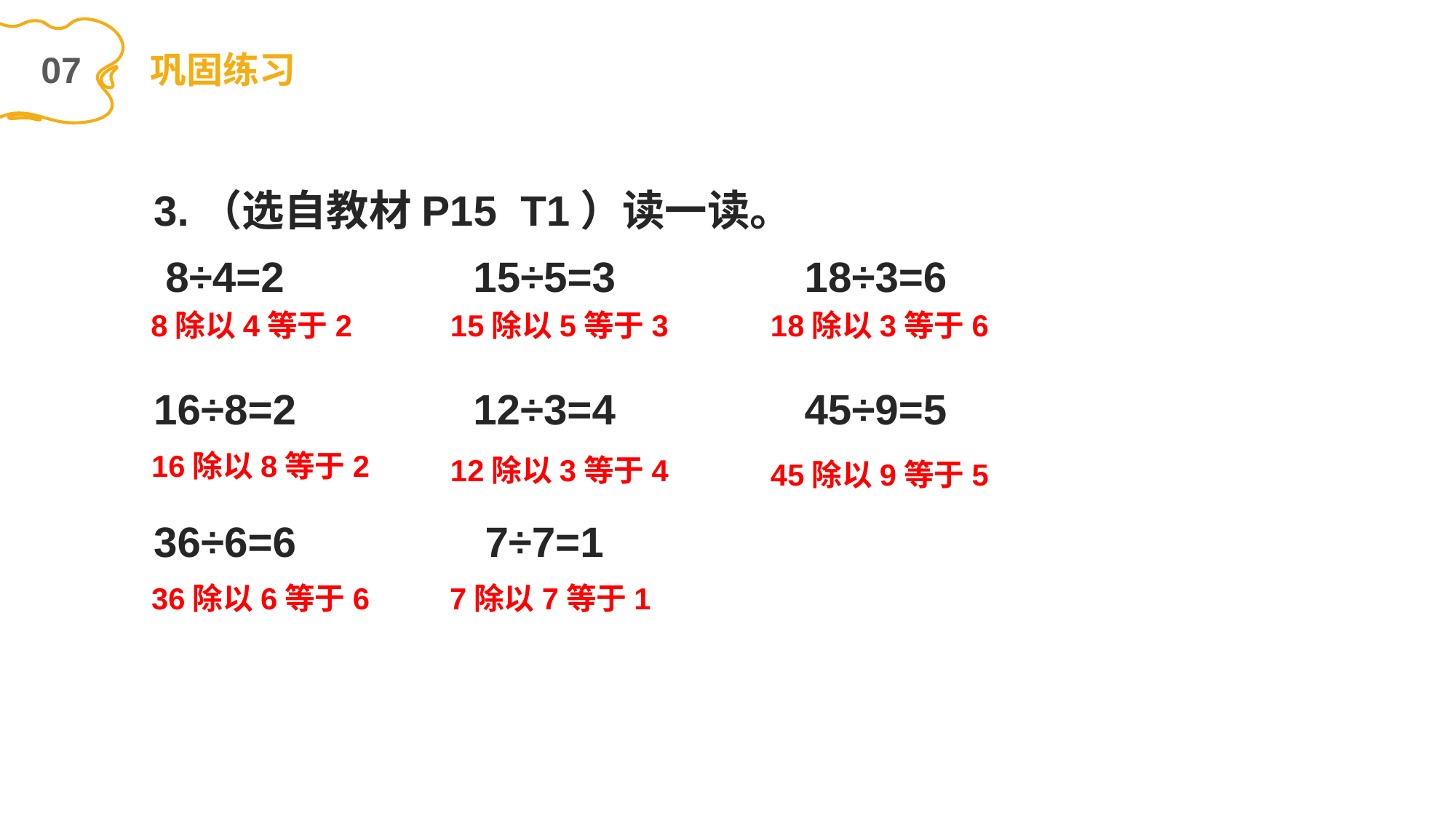

07
巩固练习
3.（选自教材P15  T1）读一读。
 8÷4=2                15÷5=3                18÷3=6

16÷8=2               12÷3=4                45÷9=5

36÷6=6                7÷7=1
8除以4等于2
15除以5等于3
18除以3等于6
16除以8等于2
12除以3等于4
45除以9等于5
36除以6等于6
7除以7等于1